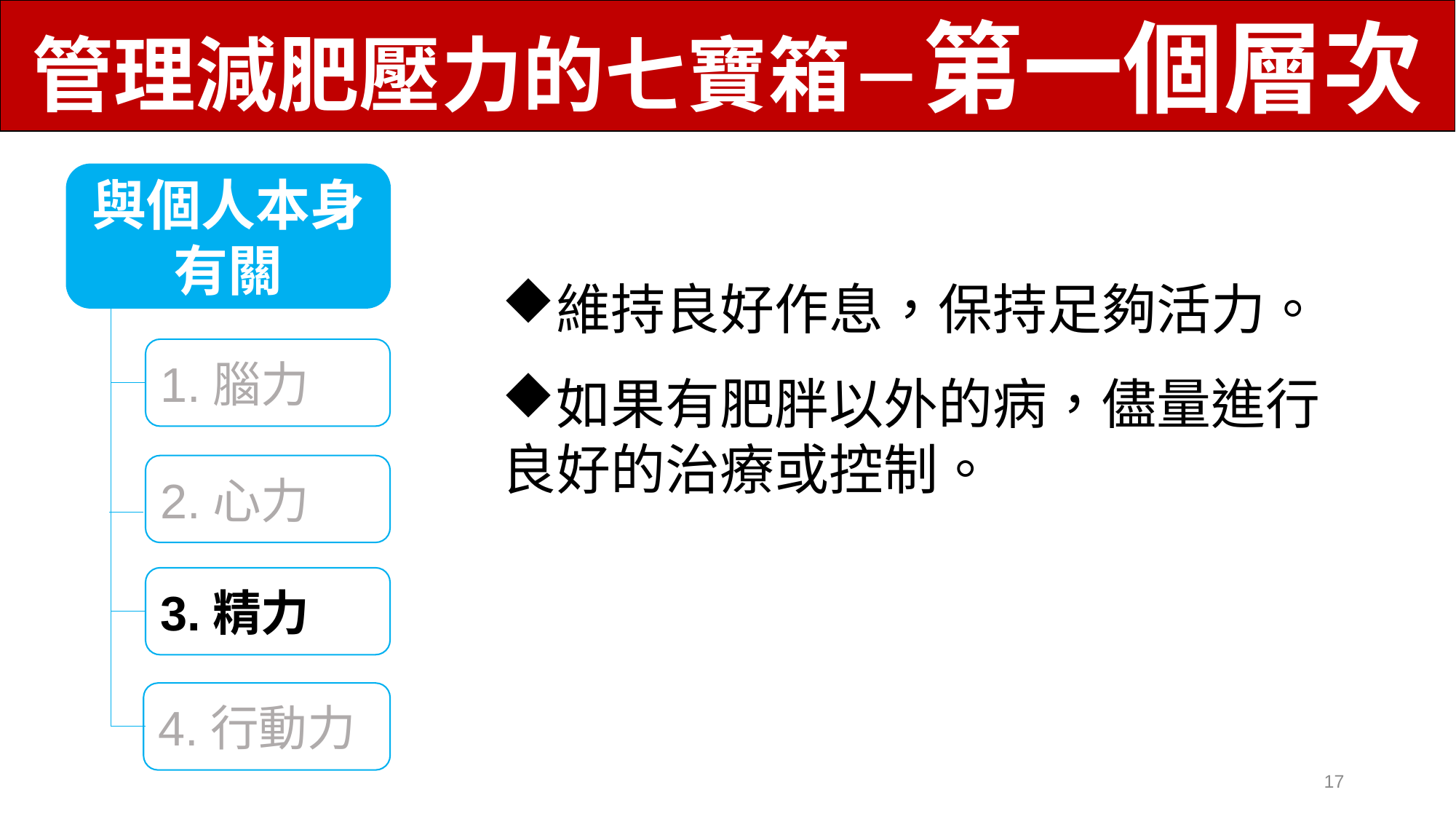

管理減肥壓力的七寶箱－第一個層次
與個人本身有關
1.腦力
2.心力
3.精力
4.行動力
維持良好作息，保持足夠活力。

如果有肥胖以外的病，儘量進行良好的治療或控制。
17